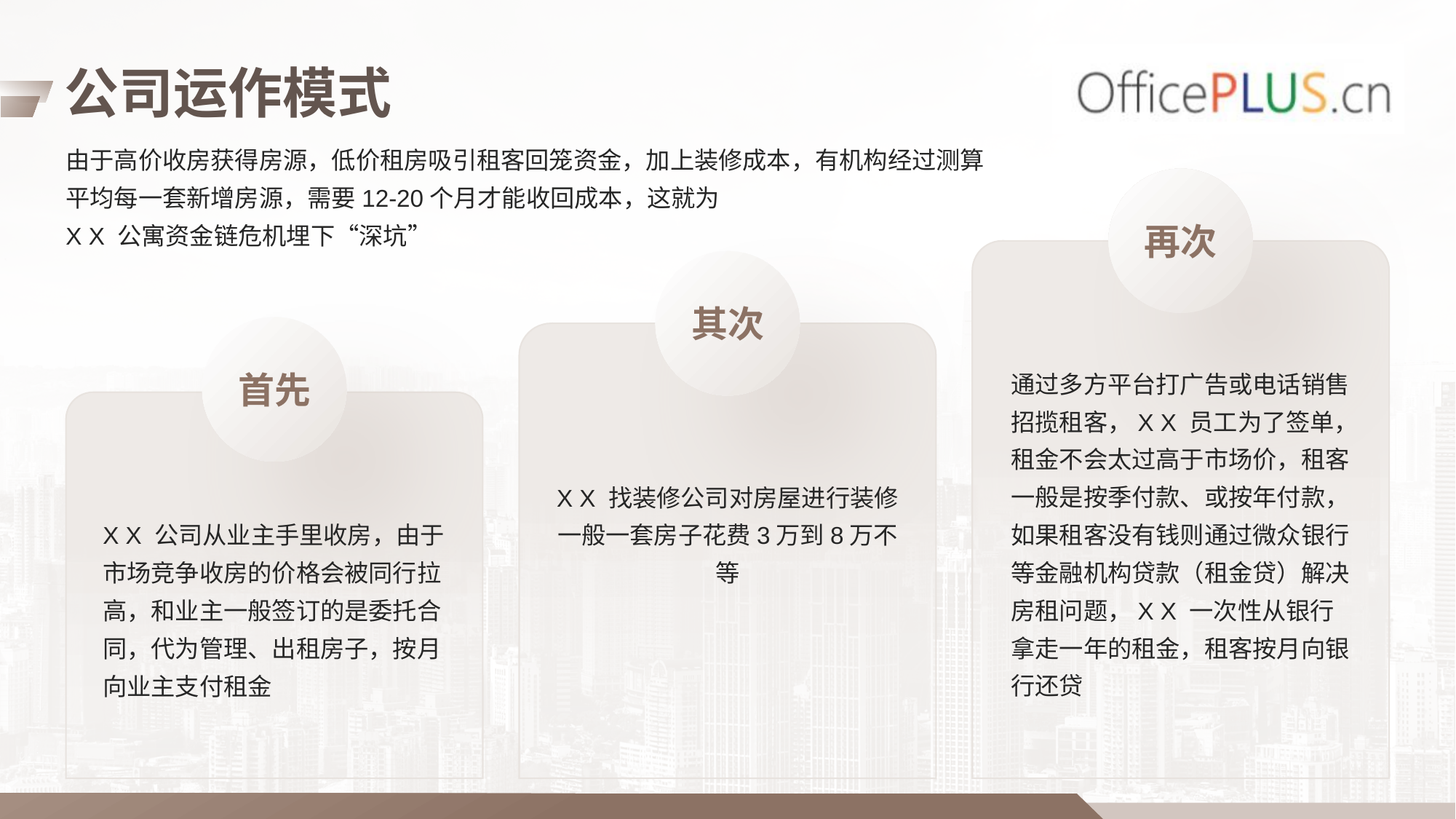

公司运作模式
由于高价收房获得房源，低价租房吸引租客回笼资金，加上装修成本，有机构经过测算
平均每一套新增房源，需要12-20个月才能收回成本，这就为
X X 公寓资金链危机埋下“深坑”

再次

其次

通过多方平台打广告或电话销售招揽租客，X X 员工为了签单，租金不会太过高于市场价，租客一般是按季付款、或按年付款，如果租客没有钱则通过微众银行等金融机构贷款（租金贷）解决房租问题，X X 一次性从银行拿走一年的租金，租客按月向银行还贷
首先

X X 找装修公司对房屋进行装修
一般一套房子花费3万到8万不等
X X 公司从业主手里收房，由于市场竞争收房的价格会被同行拉高，和业主一般签订的是委托合同，代为管理、出租房子，按月向业主支付租金